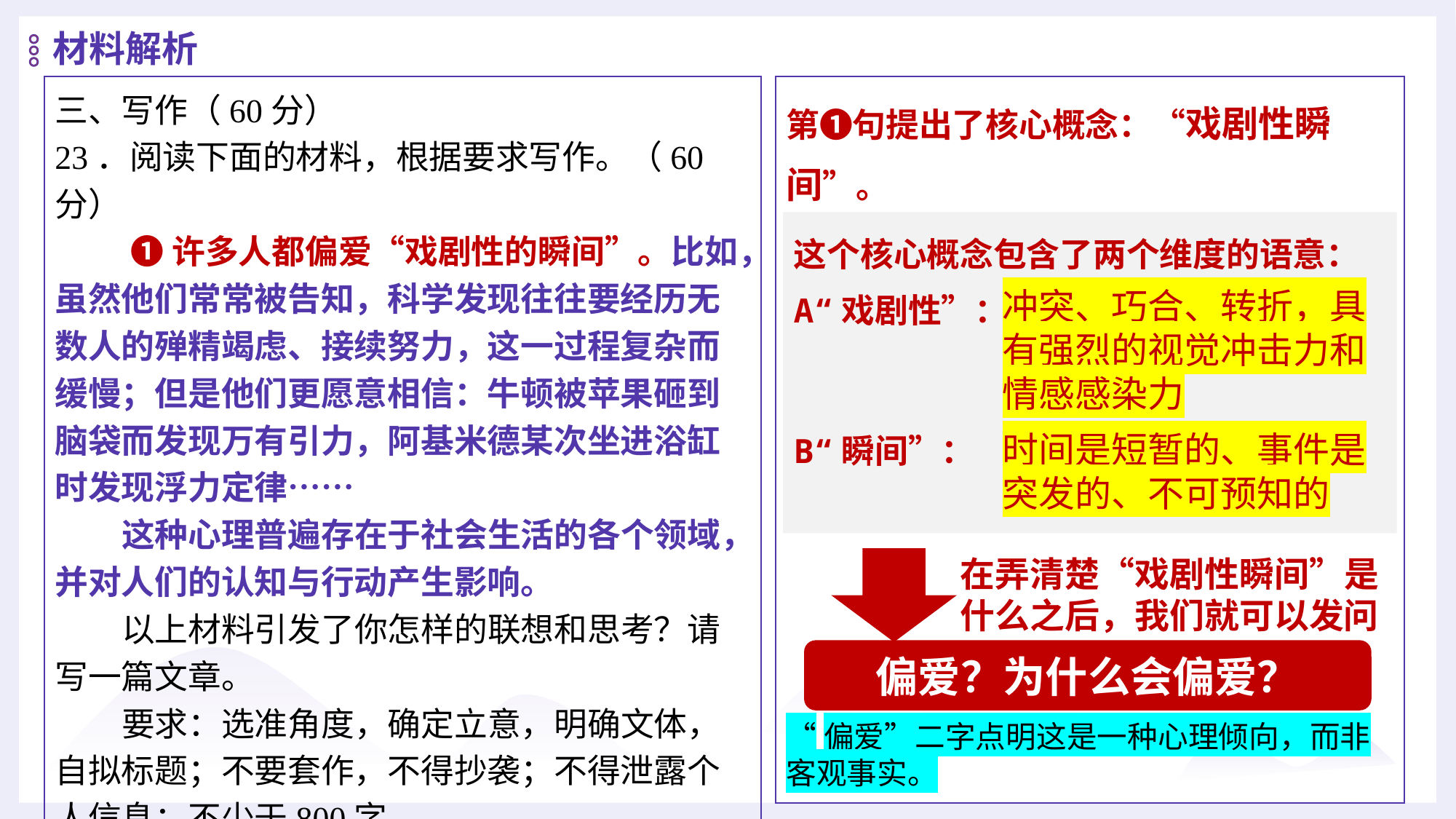

材料解析
三、写作（60分）
23．阅读下面的材料，根据要求写作。（60分）
❶许多人都偏爱“戏剧性的瞬间”。比如，虽然他们常常被告知，科学发现往往要经历无数人的殚精竭虑、接续努力，这一过程复杂而缓慢；但是他们更愿意相信：牛顿被苹果砸到脑袋而发现万有引力，阿基米德某次坐进浴缸时发现浮力定律……
这种心理普遍存在于社会生活的各个领域，并对人们的认知与行动产生影响。
以上材料引发了你怎样的联想和思考？请写一篇文章。
要求：选准角度，确定立意，明确文体，自拟标题；不要套作，不得抄袭；不得泄露个人信息；不少于800字。

第❶句提出了核心概念：“戏剧性瞬间”。
这个核心概念包含了两个维度的语意：
A“戏剧性”：

B“瞬间”：

冲突、巧合、转折，具有强烈的视觉冲击力和情感感染力
时间是短暂的、事件是突发的、不可预知的
在弄清楚“戏剧性瞬间”是什么之后，我们就可以发问

偏爱？为什么会偏爱？
“偏爱”二字点明这是一种心理倾向，而非客观事实。